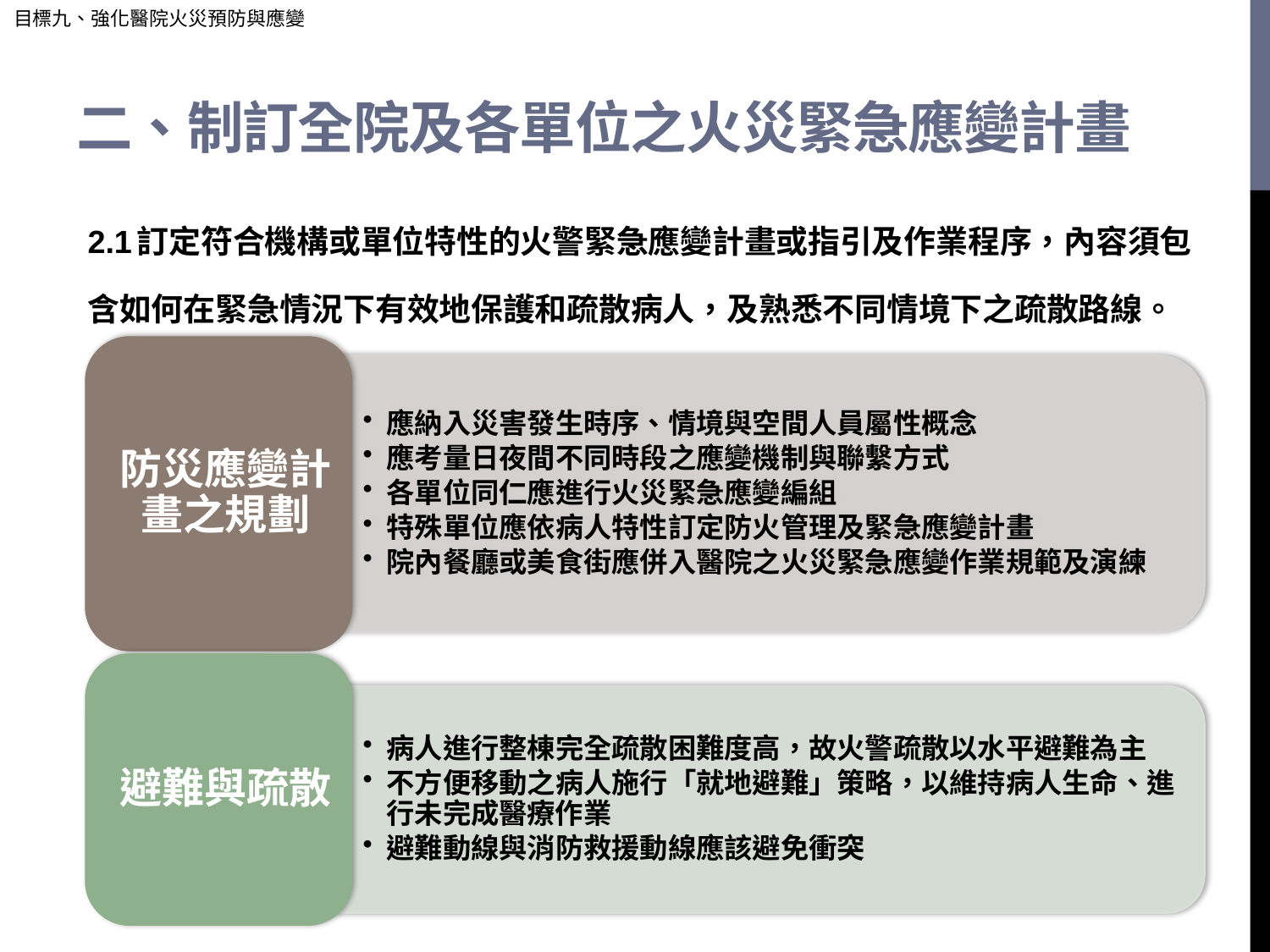

# 二、制訂全院及各單位之火災緊急應變計畫
2.1訂定符合機構或單位特性的火警緊急應變計畫或指引及作業程序，內容須包含如何在緊急情況下有效地保護和疏散病人，及熟悉不同情境下之疏散路線。
應納入災害發生時序、情境與空間人員屬性概念
應考量日夜間不同時段之應變機制與聯繫方式
各單位同仁應進行火災緊急應變編組
特殊單位應依病人特性訂定防火管理及緊急應變計畫
院內餐廳或美食街應併入醫院之火災緊急應變作業規範及演練
防災應變計畫之規劃
病人進行整棟完全疏散困難度高，故火警疏散以水平避難為主
不方便移動之病人施行「就地避難」策略，以維持病人生命、進行未完成醫療作業
避難動線與消防救援動線應該避免衝突
避難與疏散